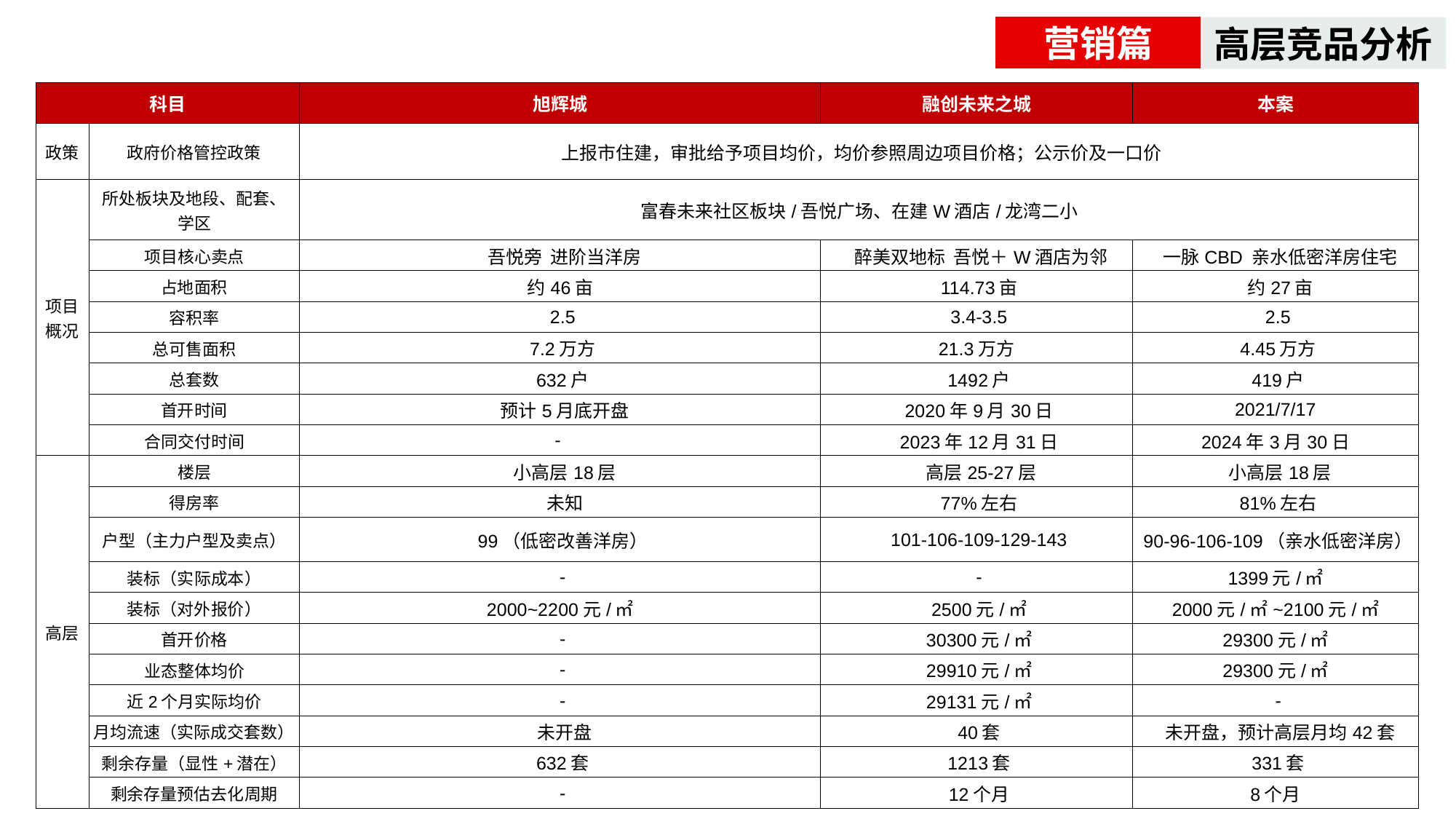

营销篇
高层竞品分析
| 科目 |  | 旭辉城 | 融创未来之城 | 本案 |
| --- | --- | --- | --- | --- |
| 政策 | 政府价格管控政策 | 上报市住建，审批给予项目均价，均价参照周边项目价格；公示价及一口价 |  |  |
| 项目 概况 | 所处板块及地段、配套、 学区 | 富春未来社区板块/吾悦广场、在建W酒店/龙湾二小 |  |  |
|  | 项目核心卖点 | 吾悦旁 进阶当洋房 | 醉美双地标 吾悦＋W酒店为邻 | 一脉CBD 亲水低密洋房住宅 |
|  | 占地面积 | 约46亩 | 114.73亩 | 约27亩 |
|  | 容积率 | 2.5 | 3.4-3.5 | 2.5 |
|  | 总可售面积 | 7.2万方 | 21.3万方 | 4.45万方 |
|  | 总套数 | 632户 | 1492户 | 419户 |
|  | 首开时间 | 预计5月底开盘 | 2020年9月30日 | 2021/7/17 |
|  | 合同交付时间 | - | 2023年12月31日 | 2024年3月30日 |
| 高层 | 楼层 | 小高层18层 | 高层25-27层 | 小高层18层 |
|  | 得房率 | 未知 | 77%左右 | 81%左右 |
|  | 户型（主力户型及卖点） | 99（低密改善洋房） | 101-106-109-129-143 | 90-96-106-109（亲水低密洋房） |
|  | 装标（实际成本） | - | - | 1399元/㎡ |
|  | 装标（对外报价） | 2000~2200元/㎡ | 2500元/㎡ | 2000元/㎡~2100元/㎡ |
|  | 首开价格 | - | 30300元/㎡ | 29300元/㎡ |
|  | 业态整体均价 | - | 29910元/㎡ | 29300元/㎡ |
|  | 近2个月实际均价 | - | 29131元/㎡ | - |
|  | 月均流速（实际成交套数） | 未开盘 | 40套 | 未开盘，预计高层月均42套 |
|  | 剩余存量（显性+潜在） | 632套 | 1213套 | 331套 |
|  | 剩余存量预估去化周期 | - | 12个月 | 8个月 |